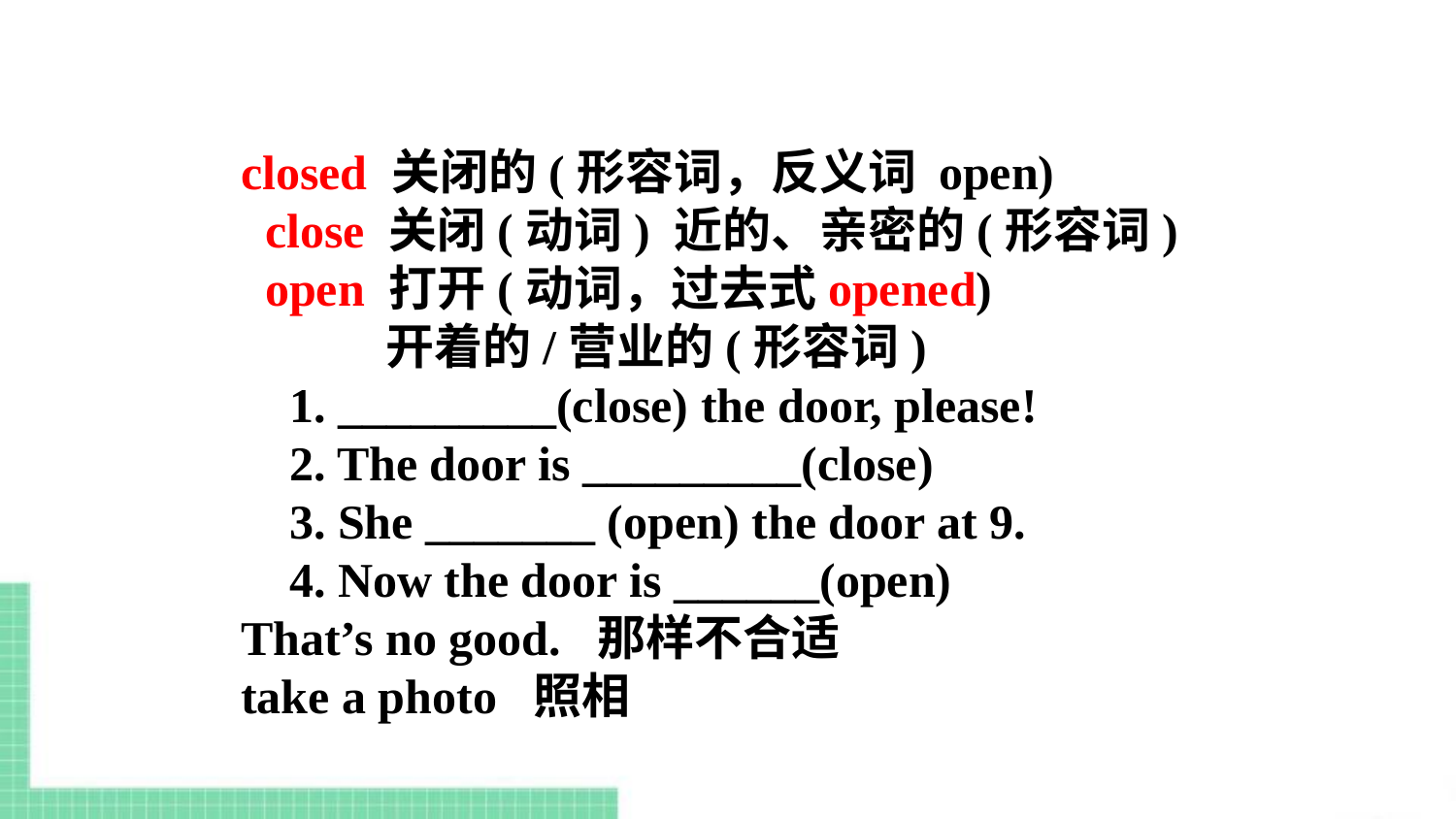

closed 关闭的(形容词，反义词 open)
  close 关闭(动词) 近的、亲密的(形容词)
  open 打开(动词，过去式opened)
           开着的/营业的(形容词)
    1. _________(close) the door, please!
    2. The door is _________(close)
    3. She _______ (open) the door at 9.
    4. Now the door is ______(open)
That’s no good.  那样不合适
take a photo  照相